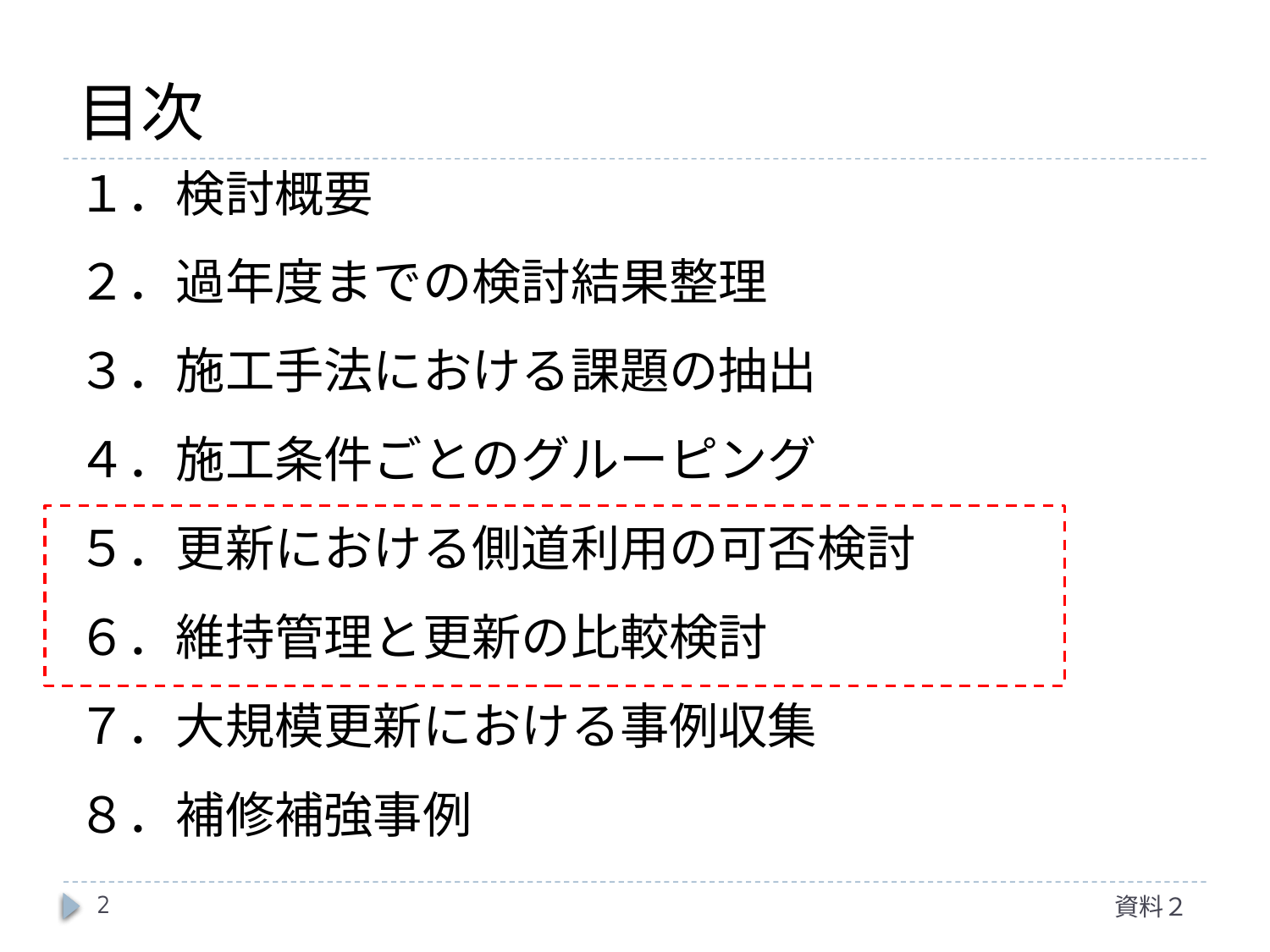

目次
１．検討概要

２．過年度までの検討結果整理

３．施工手法における課題の抽出

４．施工条件ごとのグルーピング

５．更新における側道利用の可否検討

６．維持管理と更新の比較検討

７．大規模更新における事例収集

８．補修補強事例

2
資料２